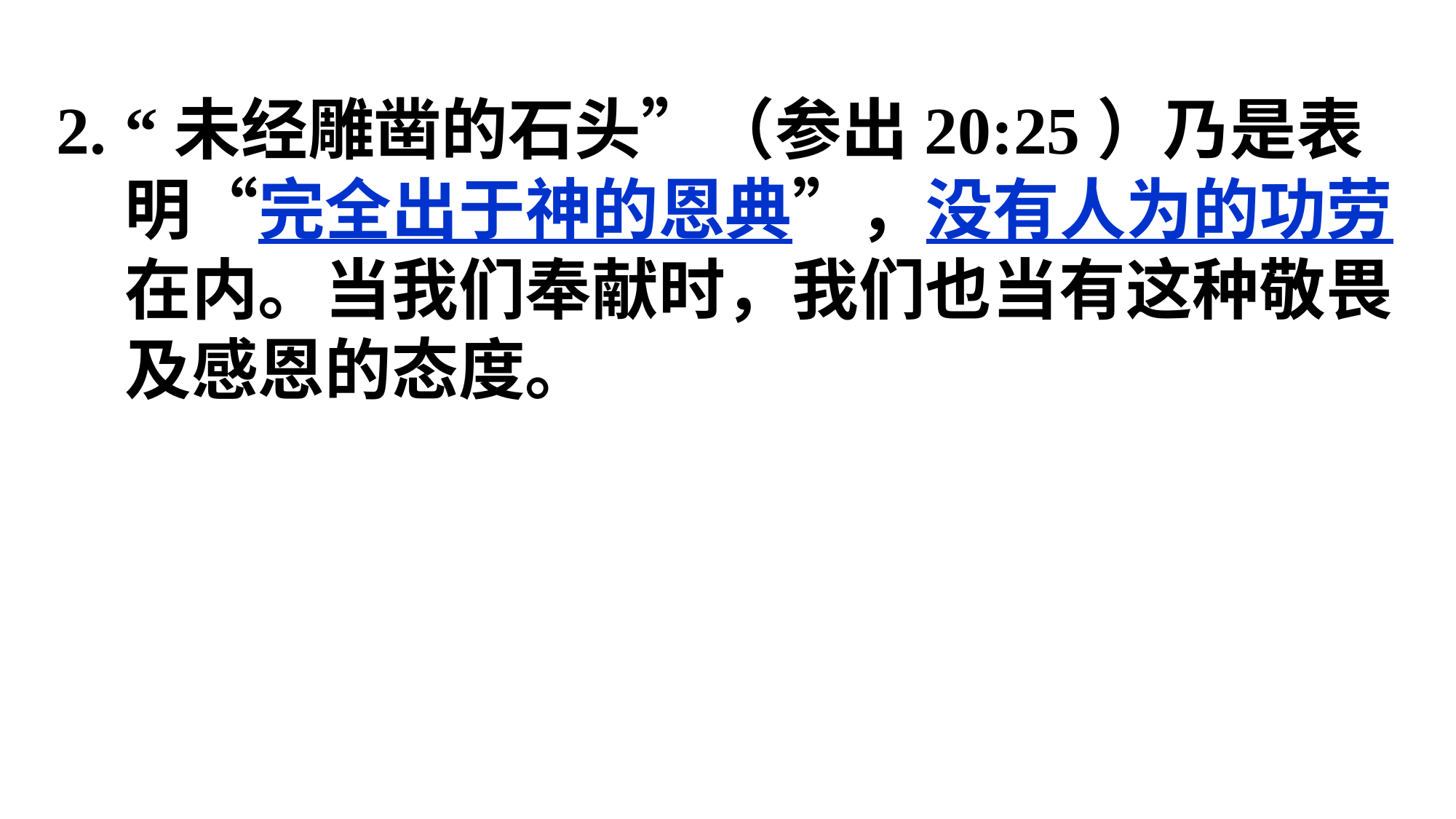

2.	“未经雕凿的石头”（参出20:25）乃是表明“完全出于神的恩典”，没有人为的功劳在内。当我们奉献时，我们也当有这种敬畏及感恩的态度。